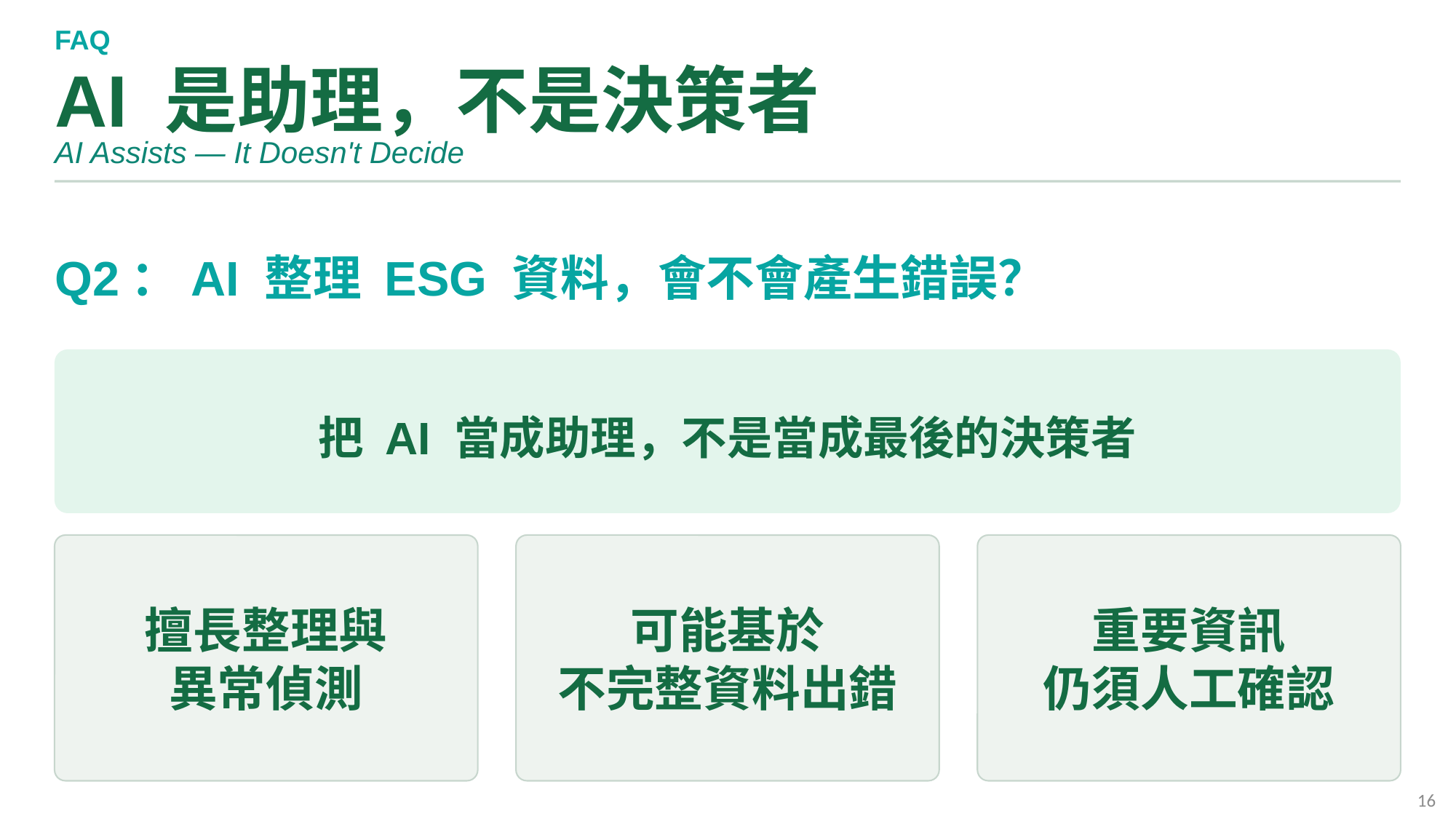

FAQ
AI 是助理，不是決策者
AI Assists — It Doesn't Decide

Q2：AI 整理 ESG 資料，會不會產生錯誤？

把 AI 當成助理，不是當成最後的決策者

擅長整理與
異常偵測

可能基於
不完整資料出錯

重要資訊
仍須人工確認
16